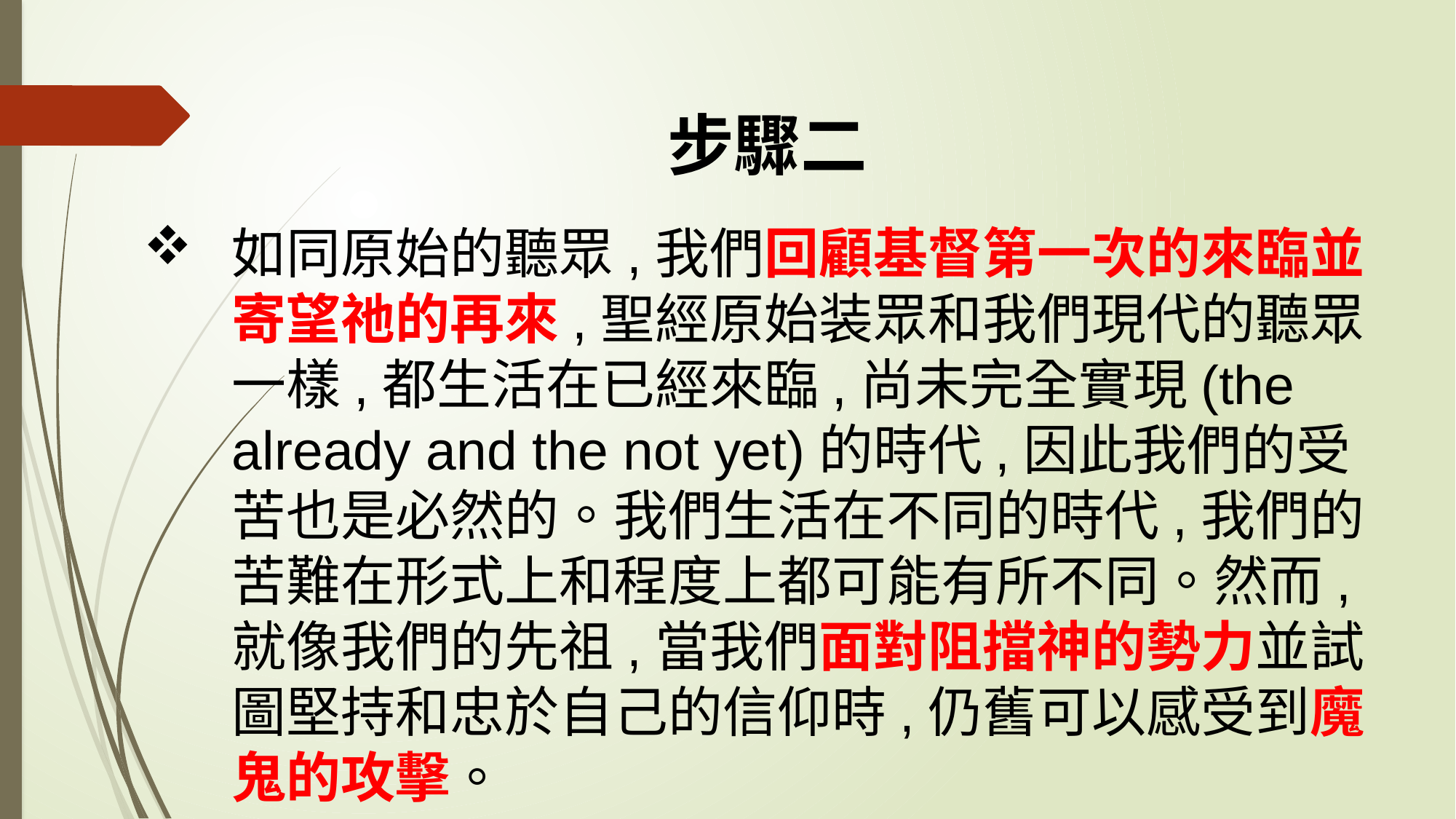

步驟二
如同原始的聽眾,我們回顧基督第一次的來臨並寄望祂的再來,聖經原始装眾和我們現代的聽眾一樣,都生活在已經來臨,尚未完全實現(the already and the not yet)的時代,因此我們的受苦也是必然的。我們生活在不同的時代,我們的苦難在形式上和程度上都可能有所不同。然而,就像我們的先祖,當我們面對阻擋神的勢力並試圖堅持和忠於自己的信仰時,仍舊可以感受到魔鬼的攻擊。